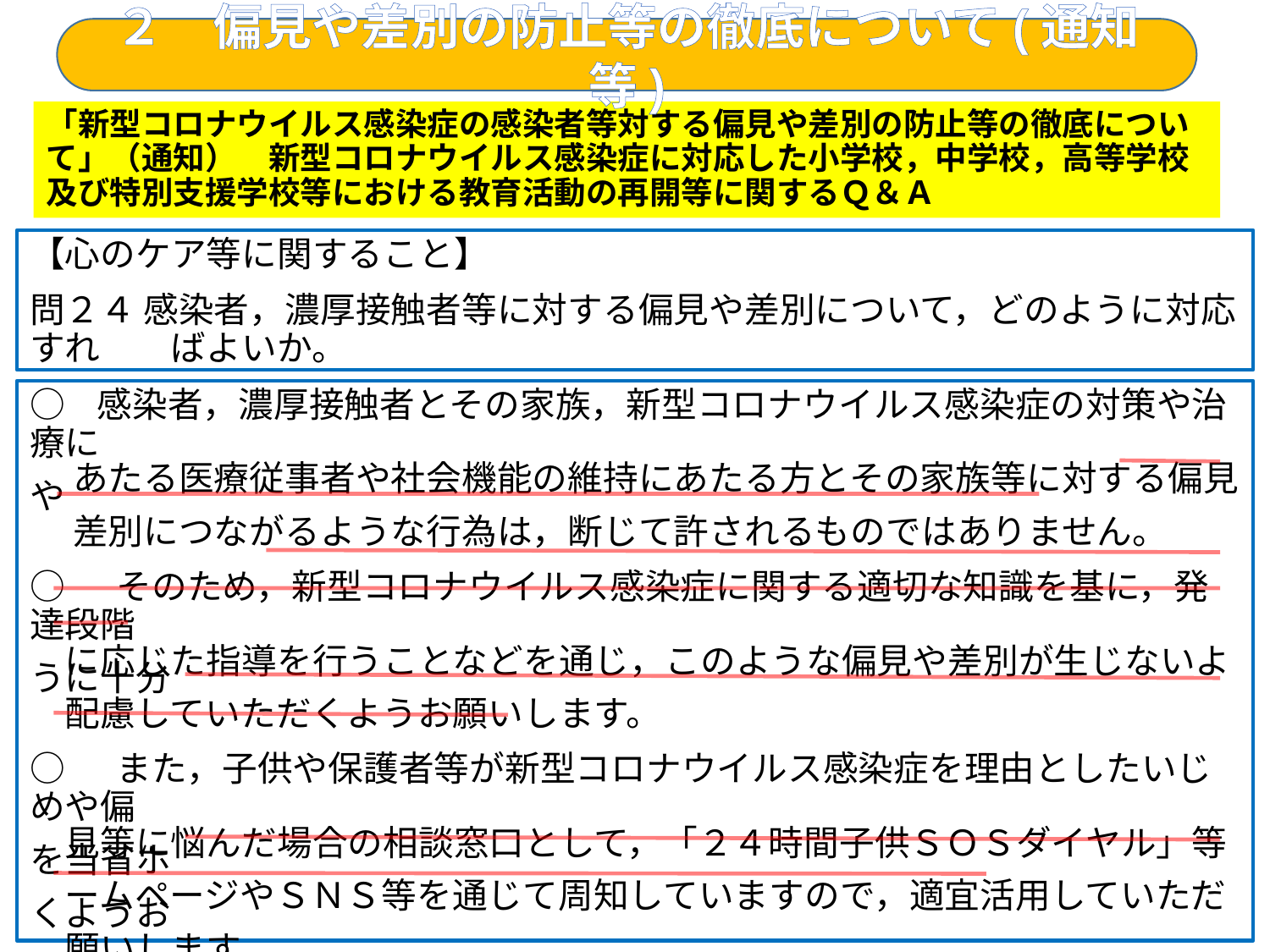

２　偏見や差別の防止等の徹底について(通知等)
# 「新型コロナウイルス感染症の感染者等対する偏見や差別の防止等の徹底について」（通知）　新型コロナウイルス感染症に対応した小学校，中学校，高等学校及び特別支援学校等における教育活動の再開等に関するＱ＆Ａ
【心のケア等に関すること】
問２４ 感染者，濃厚接触者等に対する偏見や差別について，どのように対応すれ　　ばよいか。
○   感染者，濃厚接触者とその家族，新型コロナウイルス感染症の対策や治療に
　 あたる医療従事者や社会機能の維持にあたる方とその家族等に対する偏見や
　 差別につながるような行為は，断じて許されるものではありません。
○ 　そのため，新型コロナウイルス感染症に関する適切な知識を基に，発達段階
　に応じた指導を行うことなどを通じ，このような偏見や差別が生じないように十分
　配慮していただくようお願いします。
○ 　また，子供や保護者等が新型コロナウイルス感染症を理由としたいじめや偏
　見等に悩んだ場合の相談窓口として，「２４時間子供ＳＯＳダイヤル」等を当省ホ
　ームページやＳＮＳ等を通じて周知していますので，適宜活用していただくようお
　願いします。
○　 なお，医療従事者や社会機能の維持にあたる方を家族に持つ児童生徒等を，
　医学的な根拠なく自宅待機とするような措置をとることは不適切であり，あっては
　ならないことと考えています。